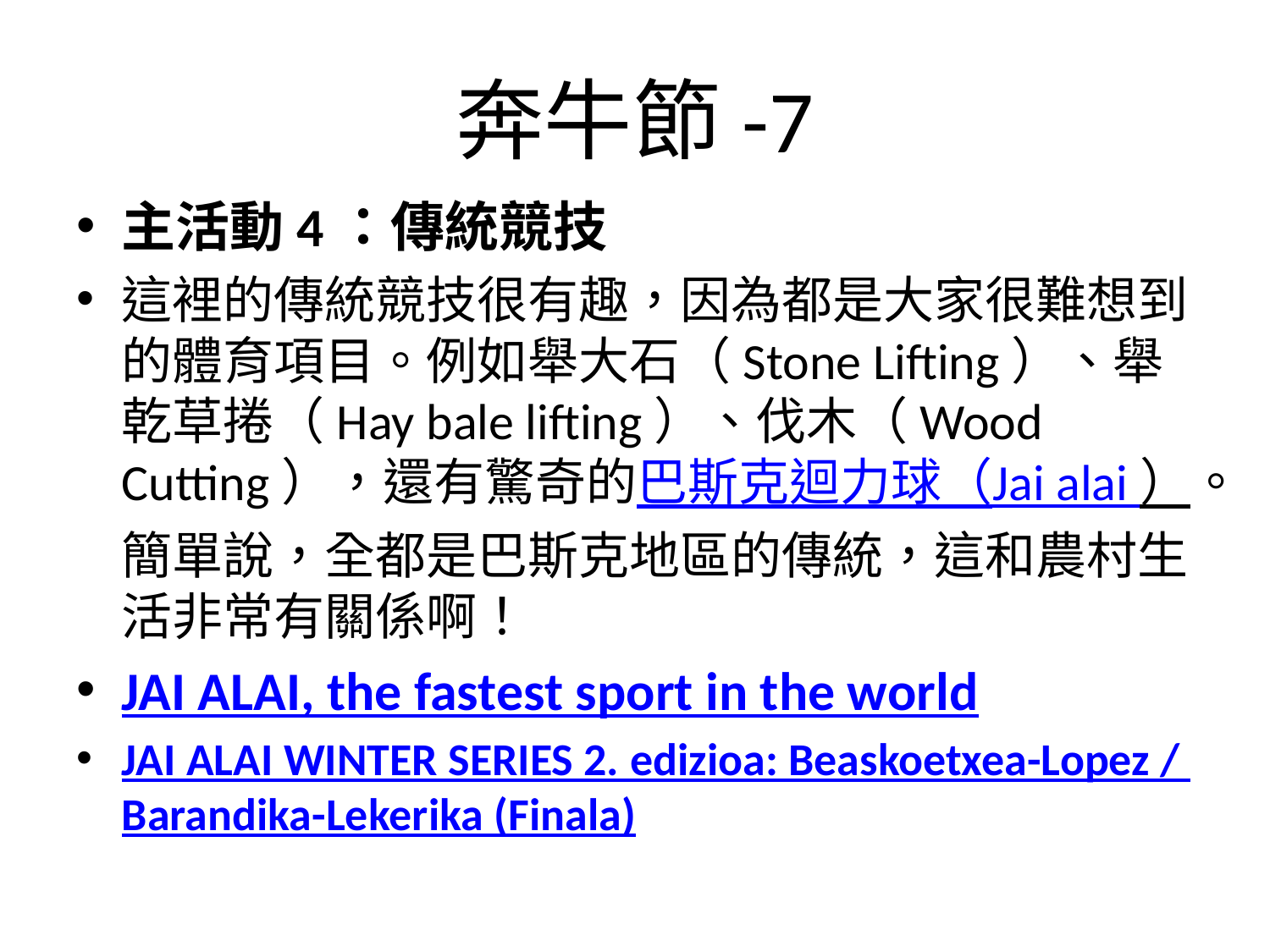

# 奔牛節-7
主活動4：傳統競技
這裡的傳統競技很有趣，因為都是大家很難想到的體育項目。例如舉大石（Stone Lifting）、舉乾草捲（Hay bale lifting）、伐木（Wood Cutting），還有驚奇的巴斯克迴力球（Jai alai ）。簡單說，全都是巴斯克地區的傳統，這和農村生活非常有關係啊！
JAI ALAI, the fastest sport in the world
JAI ALAI WINTER SERIES 2. edizioa: Beaskoetxea-Lopez / Barandika-Lekerika (Finala)